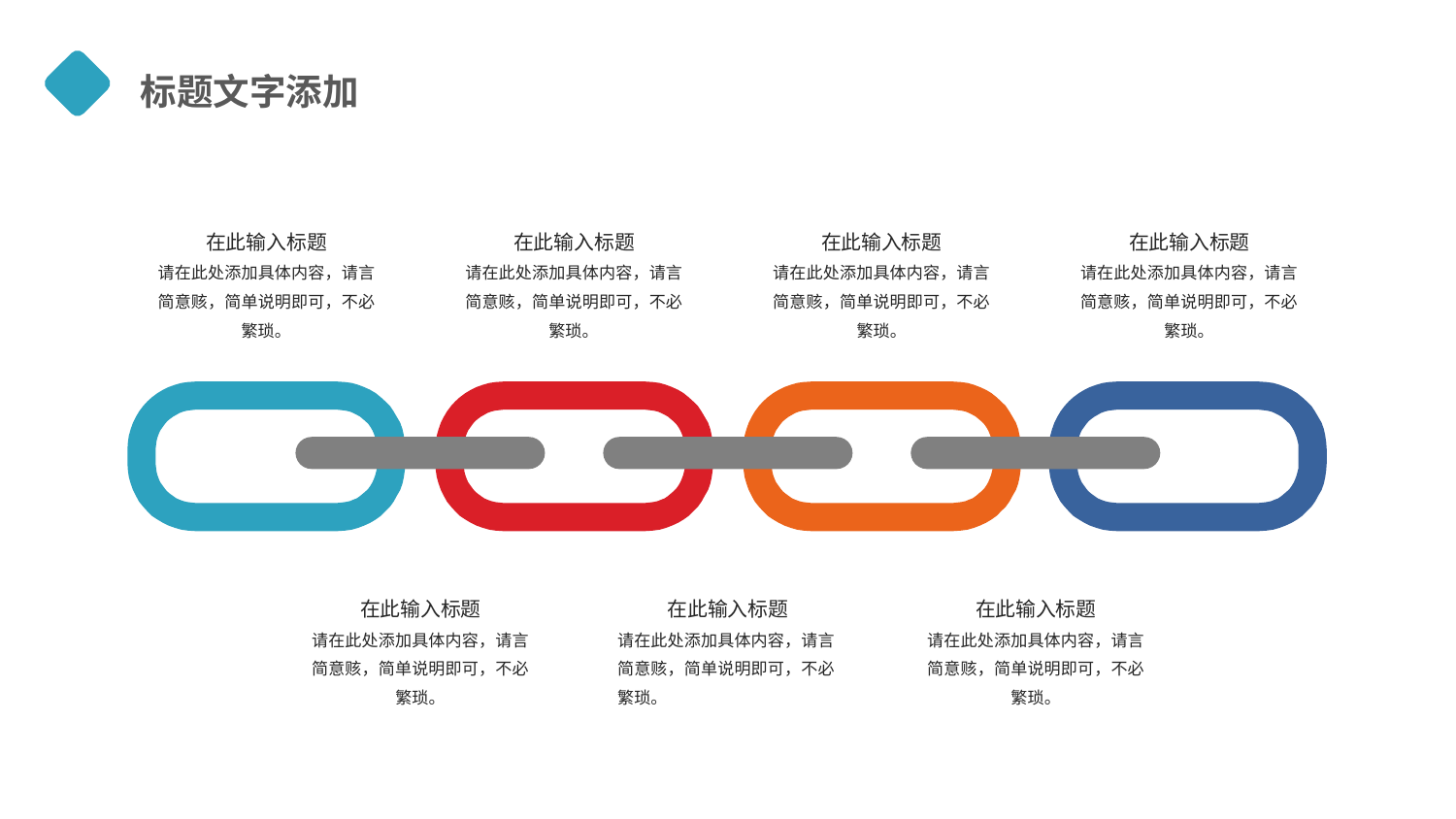

标题文字添加

在此输入标题
请在此处添加具体内容，请言简意赅，简单说明即可，不必繁琐。
在此输入标题
请在此处添加具体内容，请言简意赅，简单说明即可，不必繁琐。
在此输入标题
请在此处添加具体内容，请言简意赅，简单说明即可，不必繁琐。
在此输入标题
请在此处添加具体内容，请言简意赅，简单说明即可，不必繁琐。

在此输入标题
请在此处添加具体内容，请言简意赅，简单说明即可，不必繁琐。
在此输入标题
请在此处添加具体内容，请言简意赅，简单说明即可，不必繁琐。
在此输入标题
请在此处添加具体内容，请言简意赅，简单说明即可，不必繁琐。